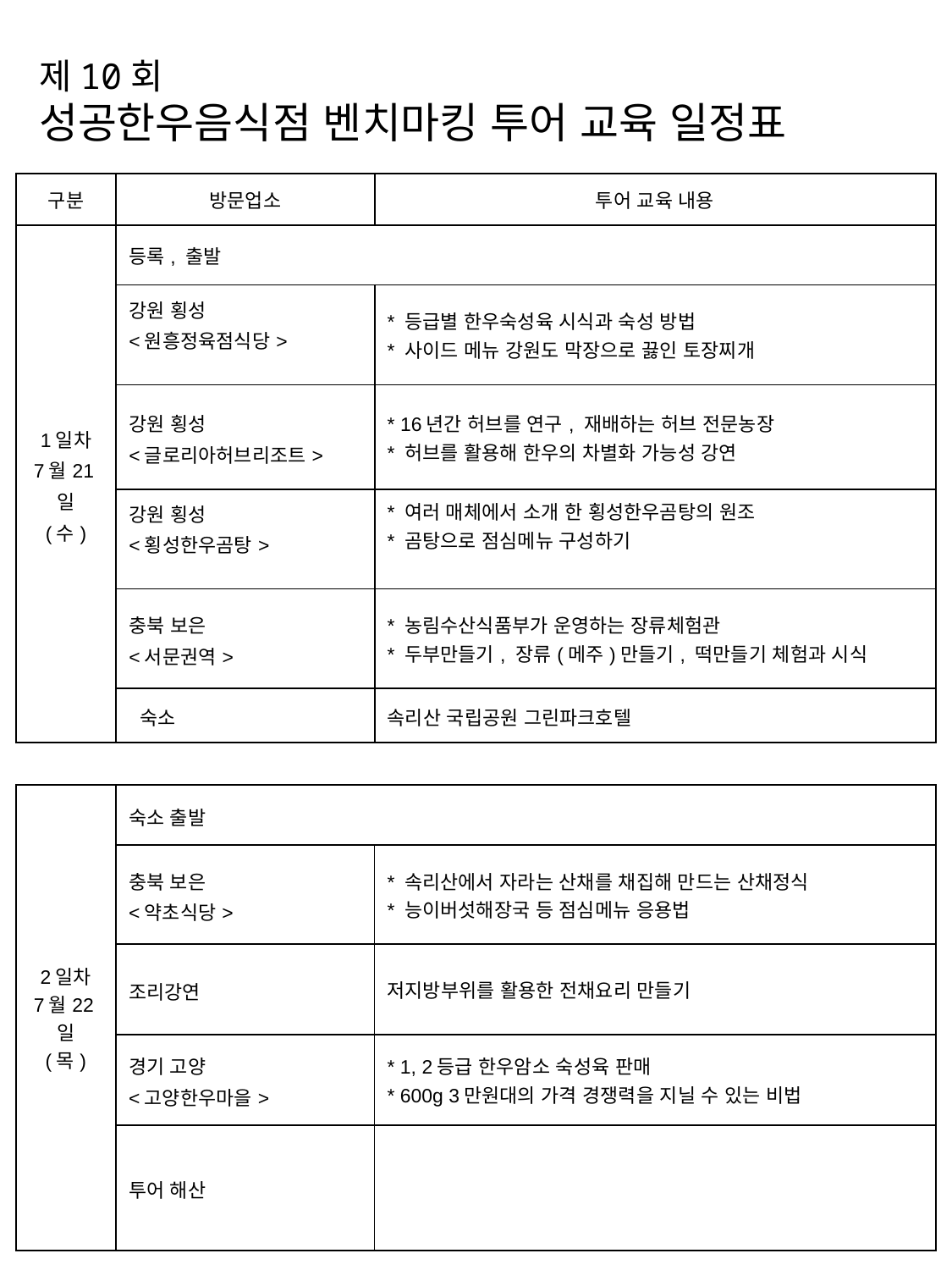

# 제10회 성공한우음식점 벤치마킹 투어 교육 일정표
| 구분 | 방문업소 | 투어 교육 내용 |
| --- | --- | --- |
| 1일차 7월21일 (수) | 등록, 출발 |  |
|  | 강원 횡성 <원흥정육점식당> | \* 등급별 한우숙성육 시식과 숙성 방법 \* 사이드 메뉴 강원도 막장으로 끓인 토장찌개 |
|  | 강원 횡성 <글로리아허브리조트> | \* 16년간 허브를 연구, 재배하는 허브 전문농장 \* 허브를 활용해 한우의 차별화 가능성 강연 |
|  | 강원 횡성 <횡성한우곰탕> | \* 여러 매체에서 소개 한 횡성한우곰탕의 원조 \* 곰탕으로 점심메뉴 구성하기 |
|  | 충북 보은 <서문권역> | \* 농림수산식품부가 운영하는 장류체험관 \* 두부만들기, 장류(메주)만들기, 떡만들기 체험과 시식 |
|  | 숙소 | 속리산 국립공원 그린파크호텔 |
| 2일차 7월22일 (목) | 숙소 출발 |  |
| --- | --- | --- |
|  | 충북 보은 <약초식당> | \* 속리산에서 자라는 산채를 채집해 만드는 산채정식 \* 능이버섯해장국 등 점심메뉴 응용법 |
|  | 조리강연 | 저지방부위를 활용한 전채요리 만들기 |
|  | 경기 고양 <고양한우마을> | \* 1, 2등급 한우암소 숙성육 판매 \* 600g 3만원대의 가격 경쟁력을 지닐 수 있는 비법 |
|  | 투어 해산 |  |